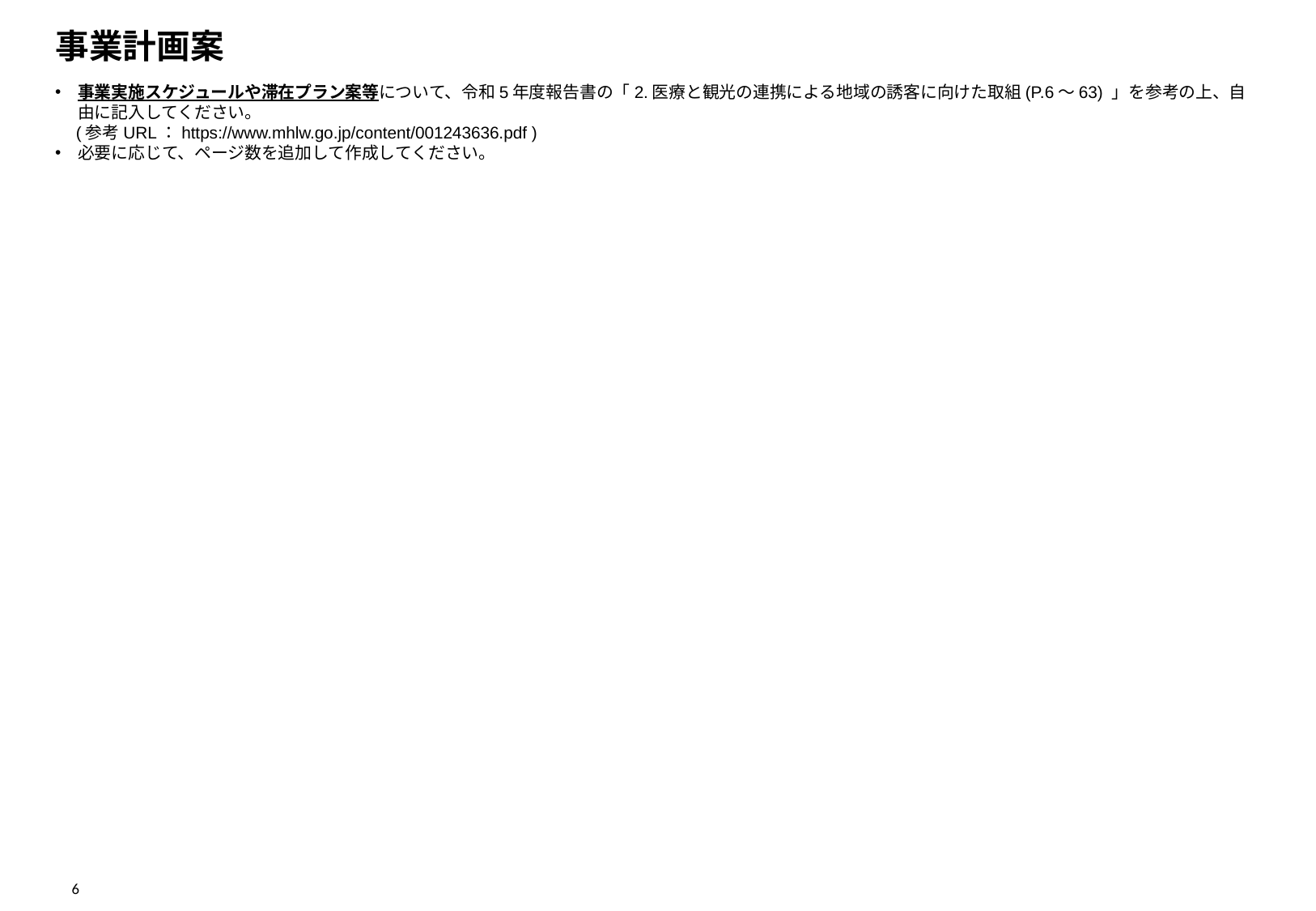

# 事業計画案
事業実施スケジュールや滞在プラン案等について、令和5年度報告書の「2.医療と観光の連携による地域の誘客に向けた取組(P.6～63) 」を参考の上、自由に記入してください。
　(参考URL：https://www.mhlw.go.jp/content/001243636.pdf )
必要に応じて、ページ数を追加して作成してください。
6